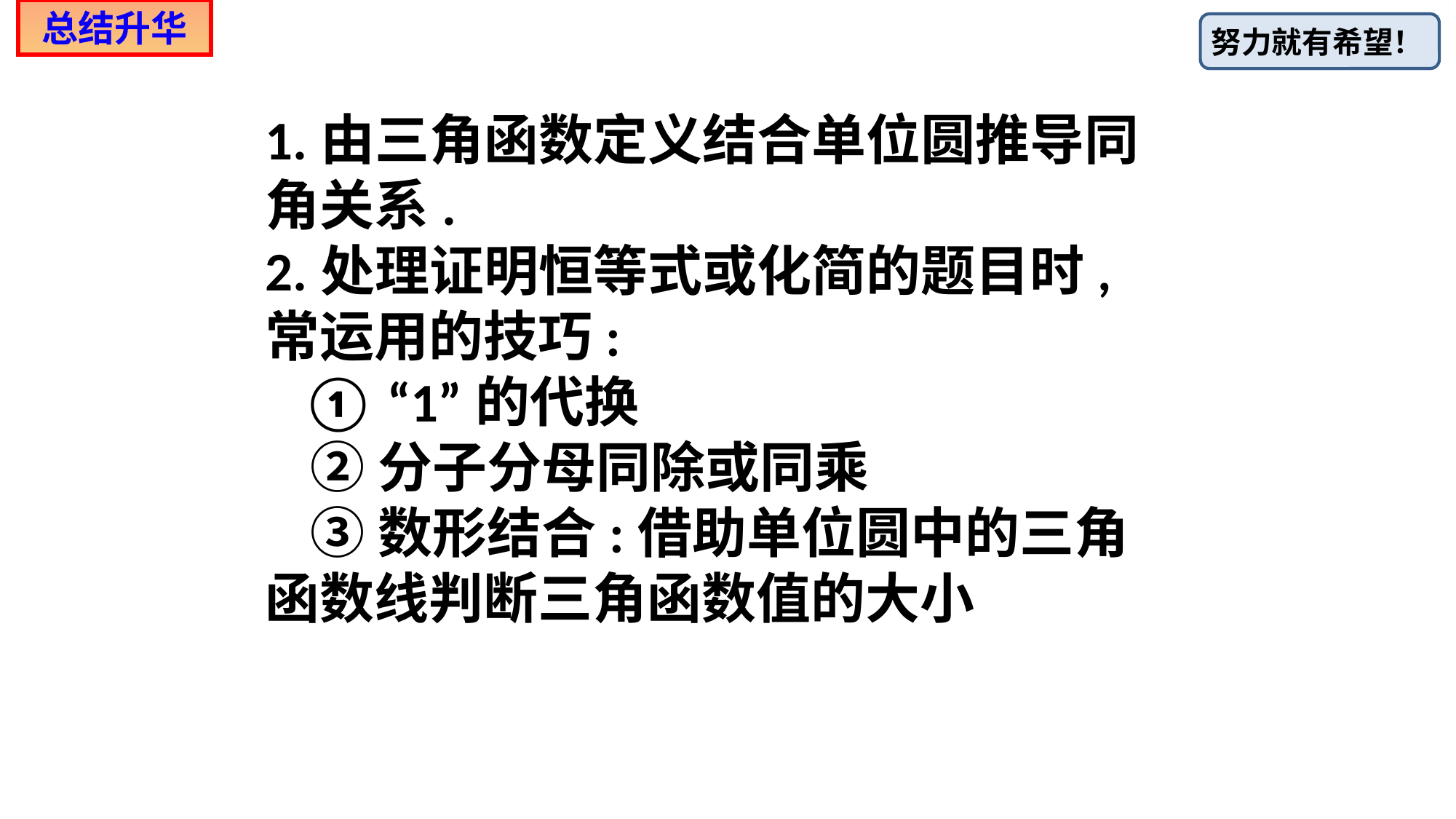

总结升华
1.由三角函数定义结合单位圆推导同角关系.
2.处理证明恒等式或化简的题目时,常运用的技巧:
   ① “1”的代换
   ②分子分母同除或同乘
   ③数形结合:借助单位圆中的三角函数线判断三角函数值的大小